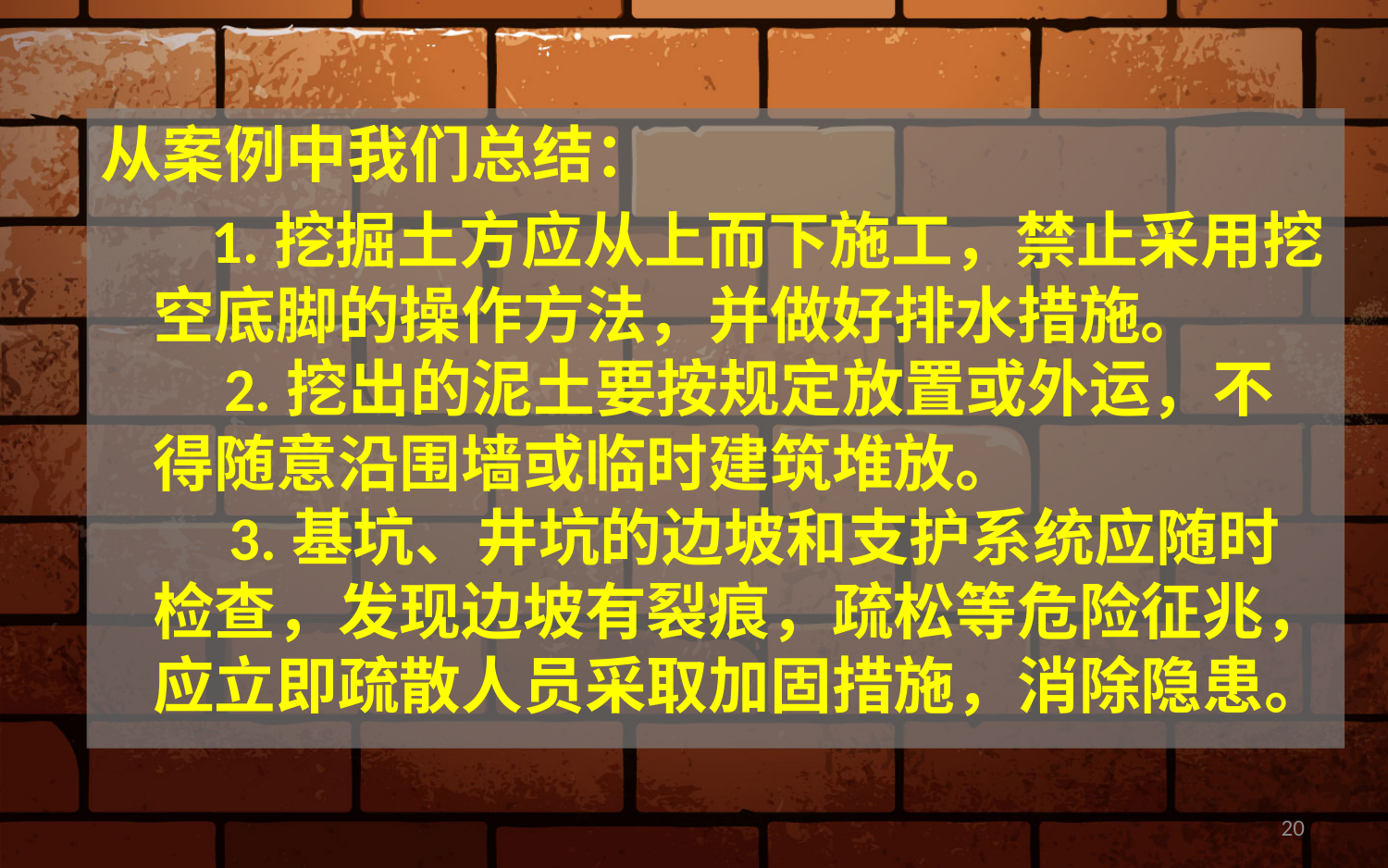

从案例中我们总结：
        1.挖掘土方应从上而下施工，禁止采用挖空底脚的操作方法，并做好排水措施。
    2.挖出的泥土要按规定放置或外运，不得随意沿围墙或临时建筑堆放。
　3.基坑、井坑的边坡和支护系统应随时检查，发现边坡有裂痕，疏松等危险征兆，应立即疏散人员采取加固措施，消除隐患。
20